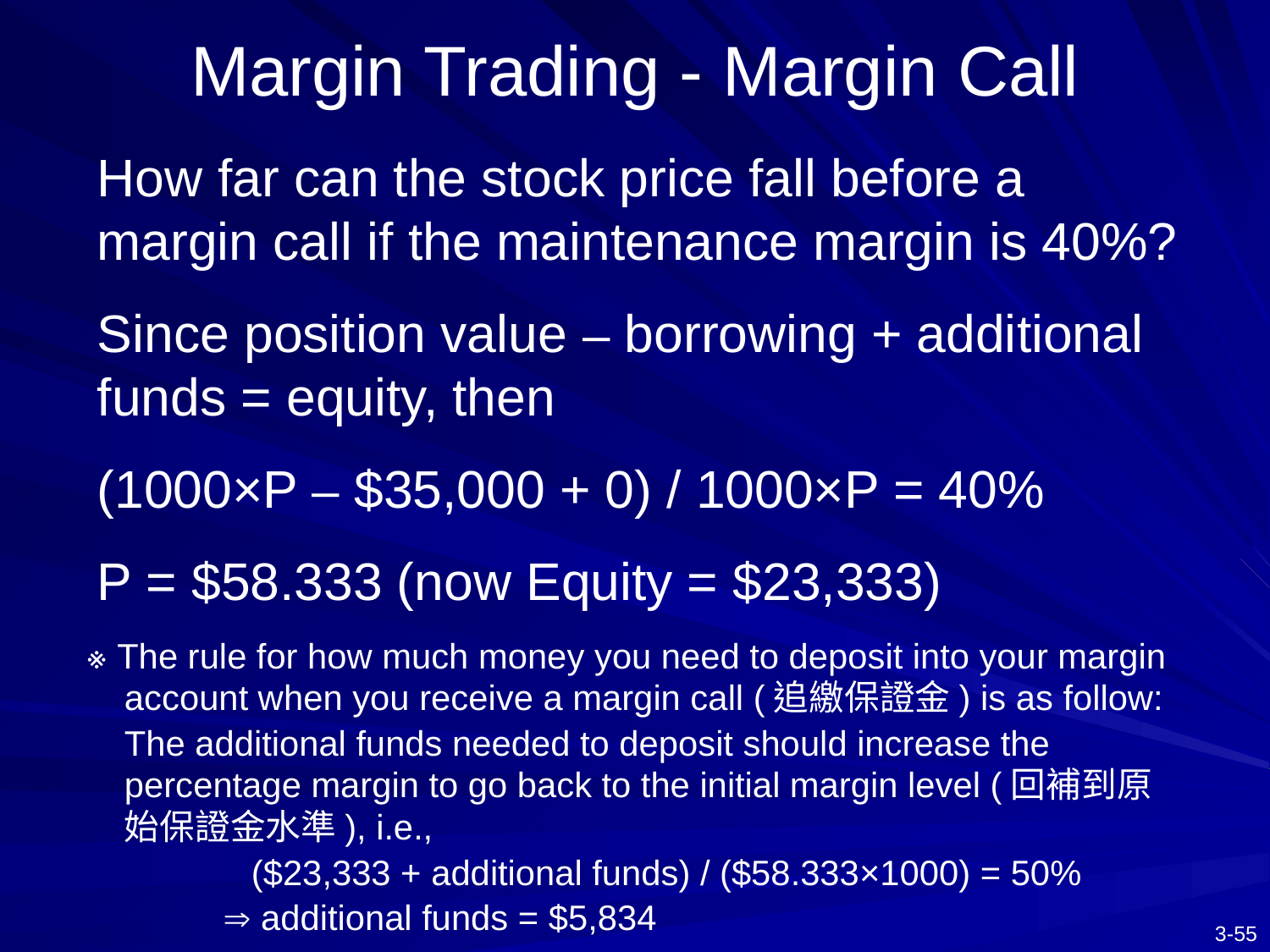

# Margin Trading - Margin Call
How far can the stock price fall before a
margin call if the maintenance margin is 40%?

Since position value – borrowing + additional funds = equity, then

(1000×P – $35,000 + 0) / 1000×P = 40%

P = $58.333 (now Equity = $23,333)
※ The rule for how much money you need to deposit into your margin account when you receive a margin call (追繳保證金) is as follow:
	The additional funds needed to deposit should increase the percentage margin to go back to the initial margin level (回補到原始保證金水準), i.e.,
		($23,333 + additional funds) / ($58.333×1000) = 50%
              ⇒ additional funds = $5,834